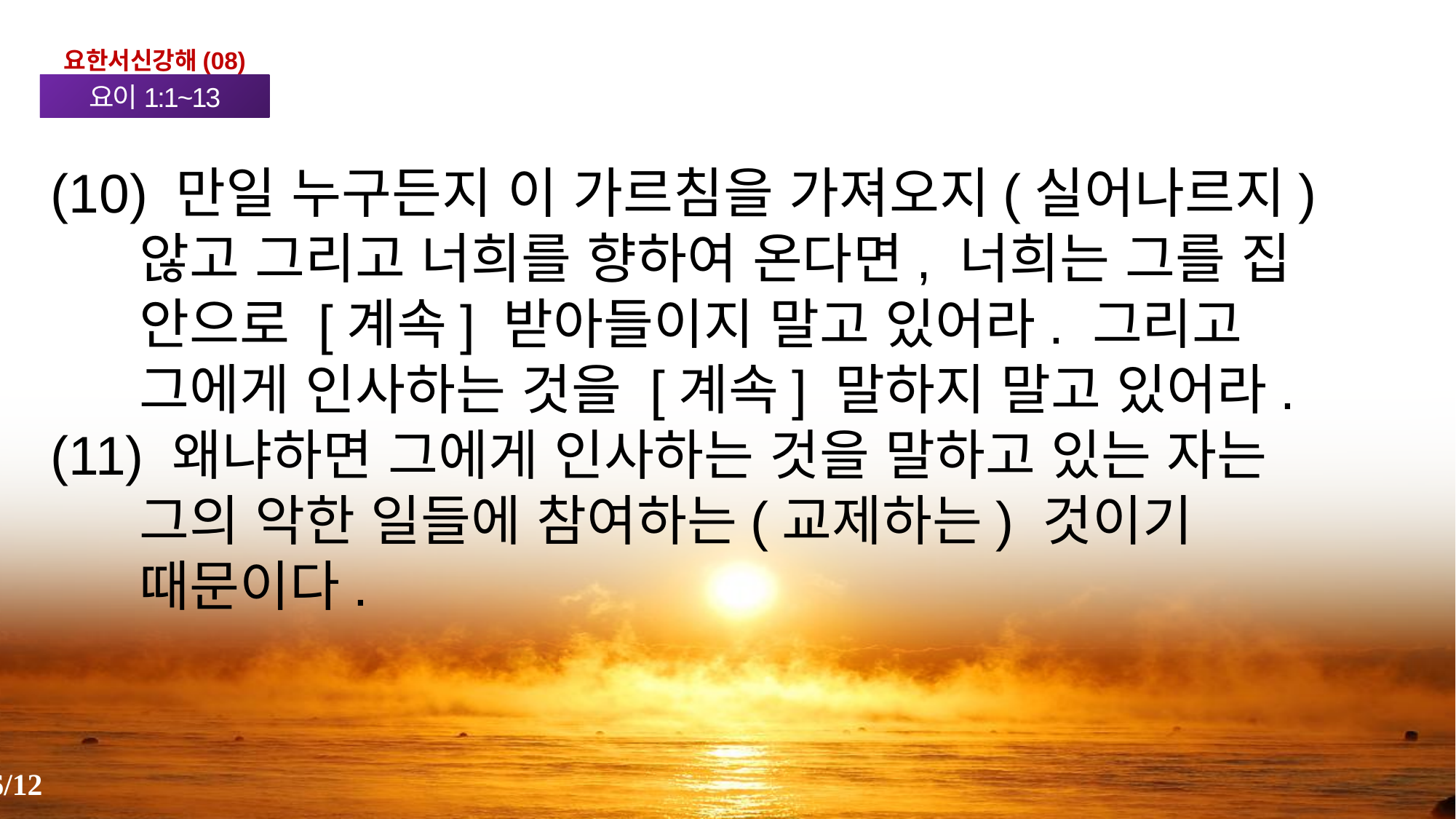

요한서신강해(08)
요이1:1~13

(10) 만일 누구든지 이 가르침을 가져오지(실어나르지) 않고 그리고 너희를 향하여 온다면, 너희는 그를 집 안으로 [계속] 받아들이지 말고 있어라. 그리고 그에게 인사하는 것을 [계속] 말하지 말고 있어라.
(11) 왜냐하면 그에게 인사하는 것을 말하고 있는 자는 그의 악한 일들에 참여하는(교제하는) 것이기 때문이다.